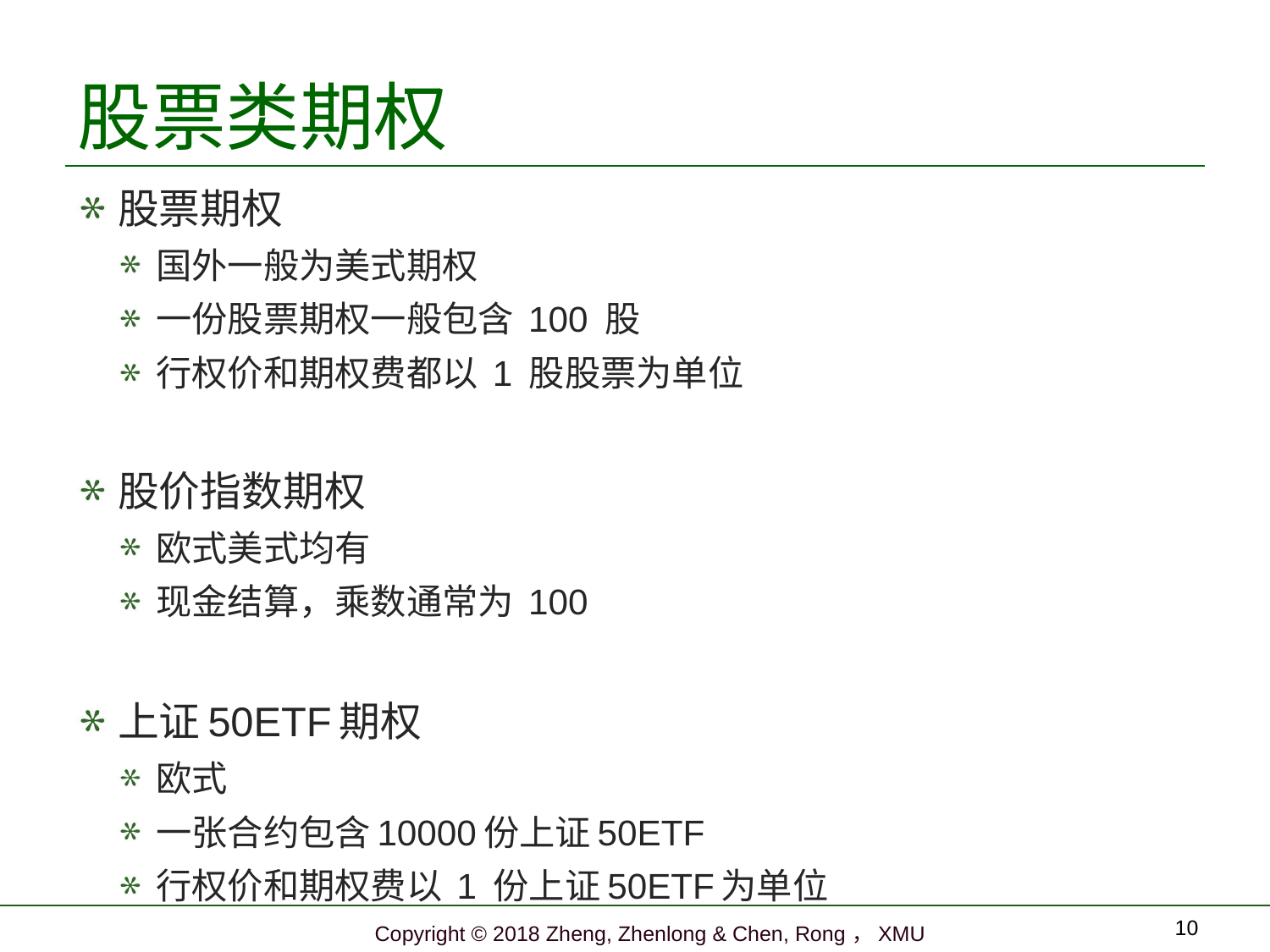

# 股票类期权
股票期权
国外一般为美式期权
一份股票期权一般包含 100 股
行权价和期权费都以 1 股股票为单位

股价指数期权
欧式美式均有
现金结算，乘数通常为 100

上证50ETF期权
欧式
一张合约包含10000份上证50ETF
行权价和期权费以 1 份上证50ETF为单位

10